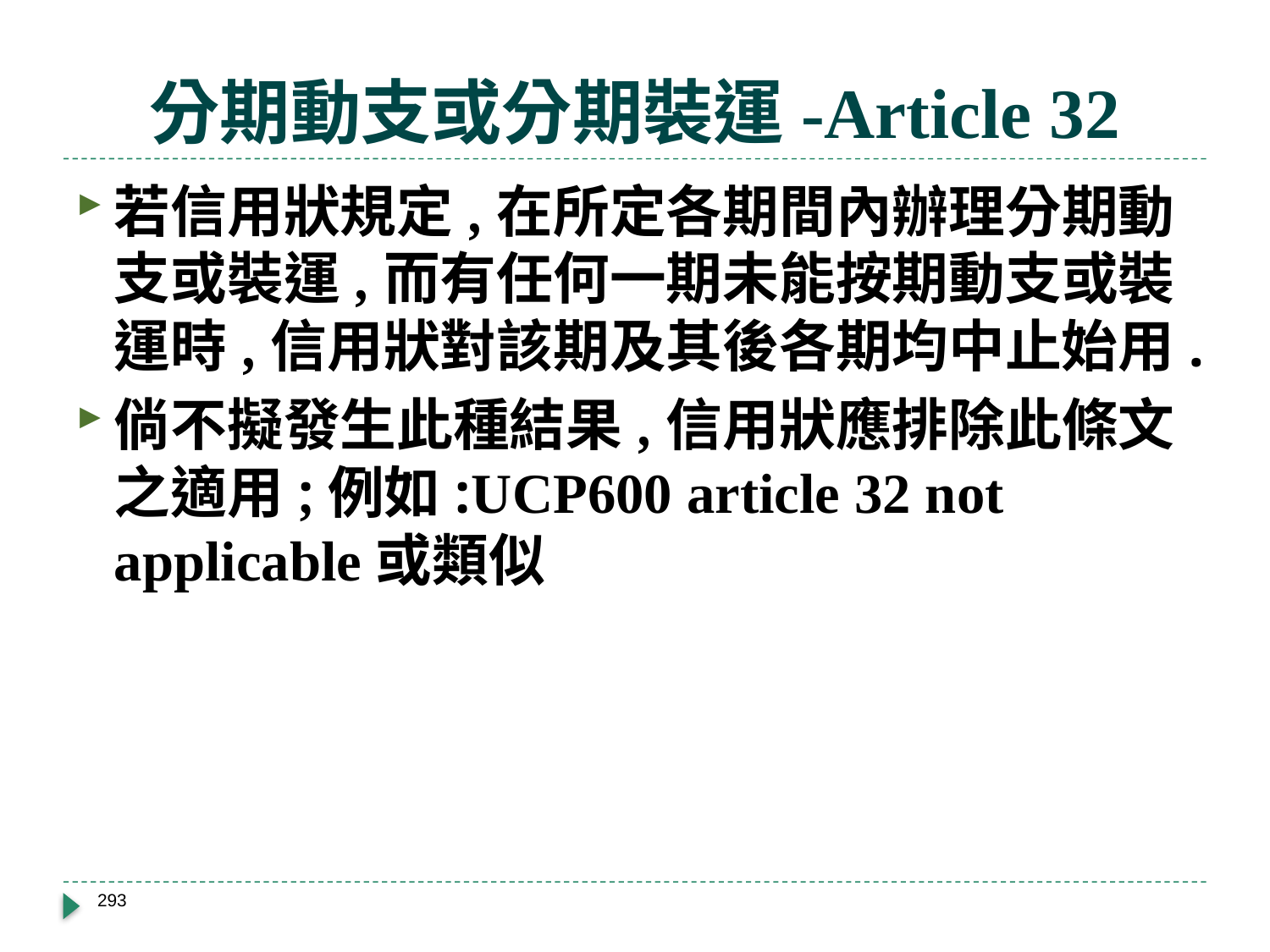

# 分期動支或分期裝運-Article 32
若信用狀規定,在所定各期間內辦理分期動支或裝運,而有任何一期未能按期動支或裝運時,信用狀對該期及其後各期均中止始用.
倘不擬發生此種結果,信用狀應排除此條文之適用;例如:UCP600 article 32 not applicable或類似
293